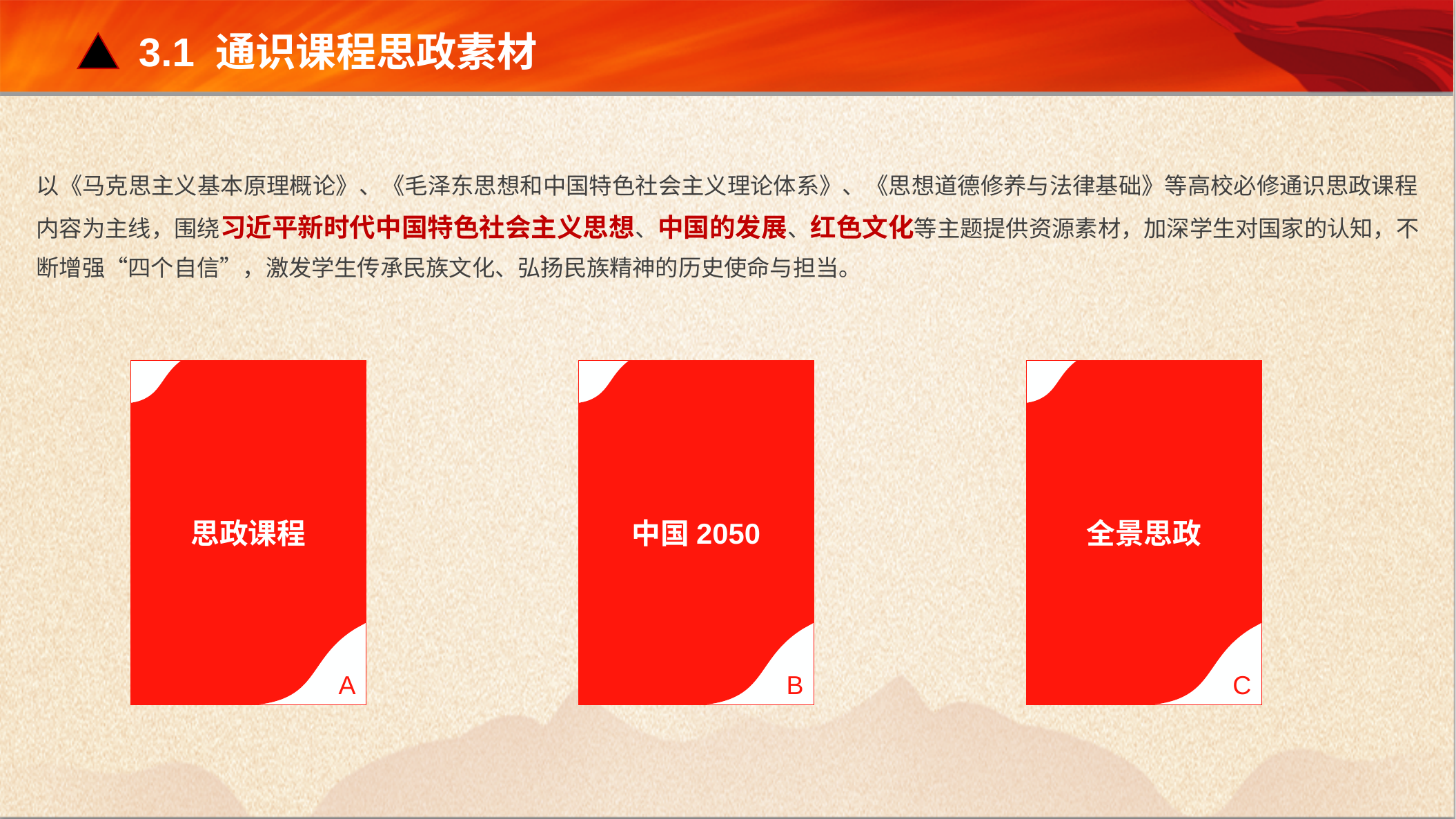

3.1 通识课程思政素材

以《马克思主义基本原理概论》、《毛泽东思想和中国特色社会主义理论体系》、《思想道德修养与法律基础》等高校必修通识思政课程内容为主线，围绕习近平新时代中国特色社会主义思想、中国的发展、红色文化等主题提供资源素材，加深学生对国家的认知，不断增强“四个自信”，激发学生传承民族文化、弘扬民族精神的历史使命与担当。
A
思政课程
B
中国2050
C
全景思政